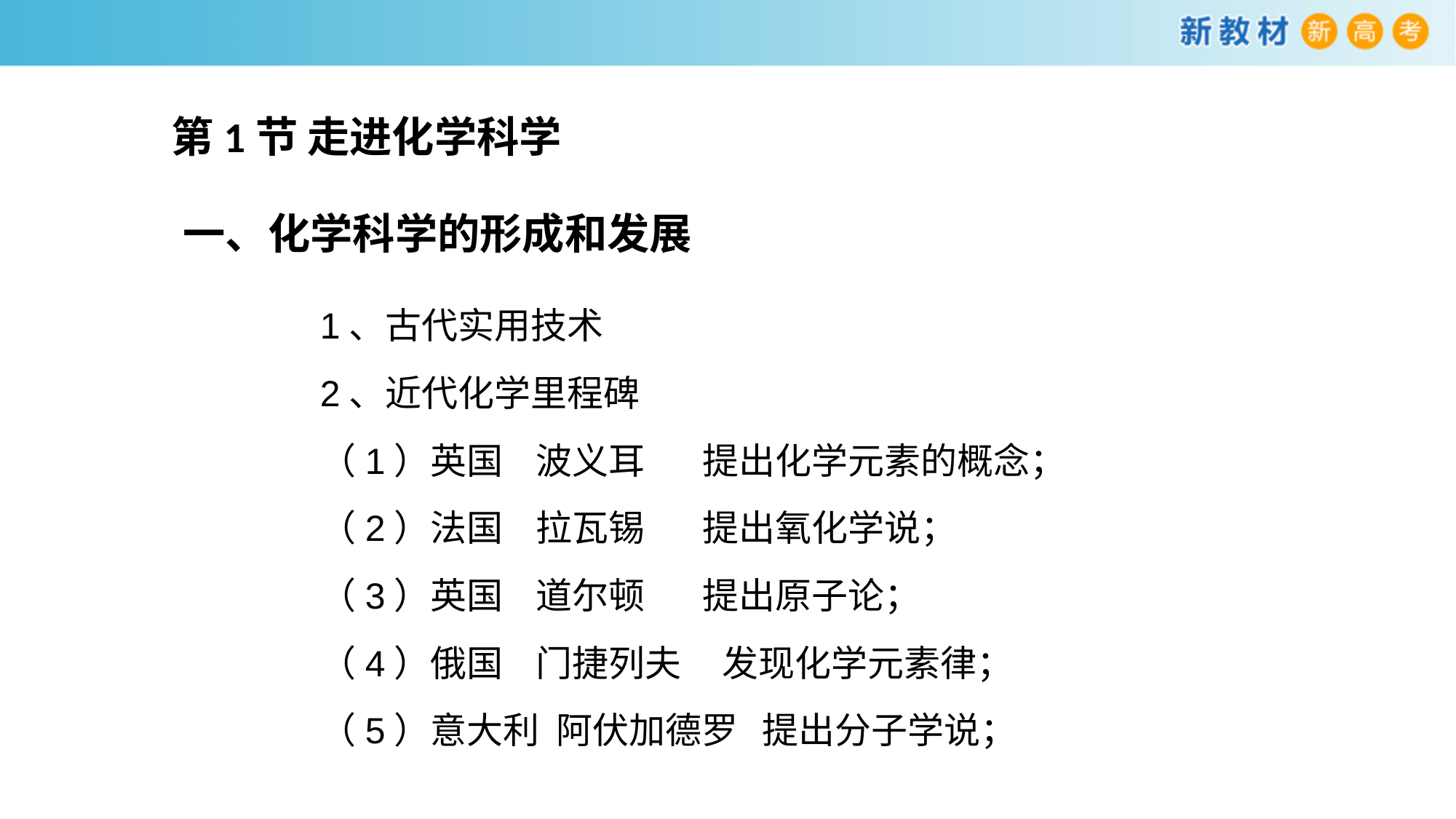

第1节 走进化学科学
一、化学科学的形成和发展
1、古代实用技术
2、近代化学里程碑
（1）英国    波义耳       提出化学元素的概念；
（2）法国    拉瓦锡       提出氧化学说；
（3）英国    道尔顿       提出原子论；
（4）俄国    门捷列夫     发现化学元素律；
（5）意大利  阿伏加德罗   提出分子学说；